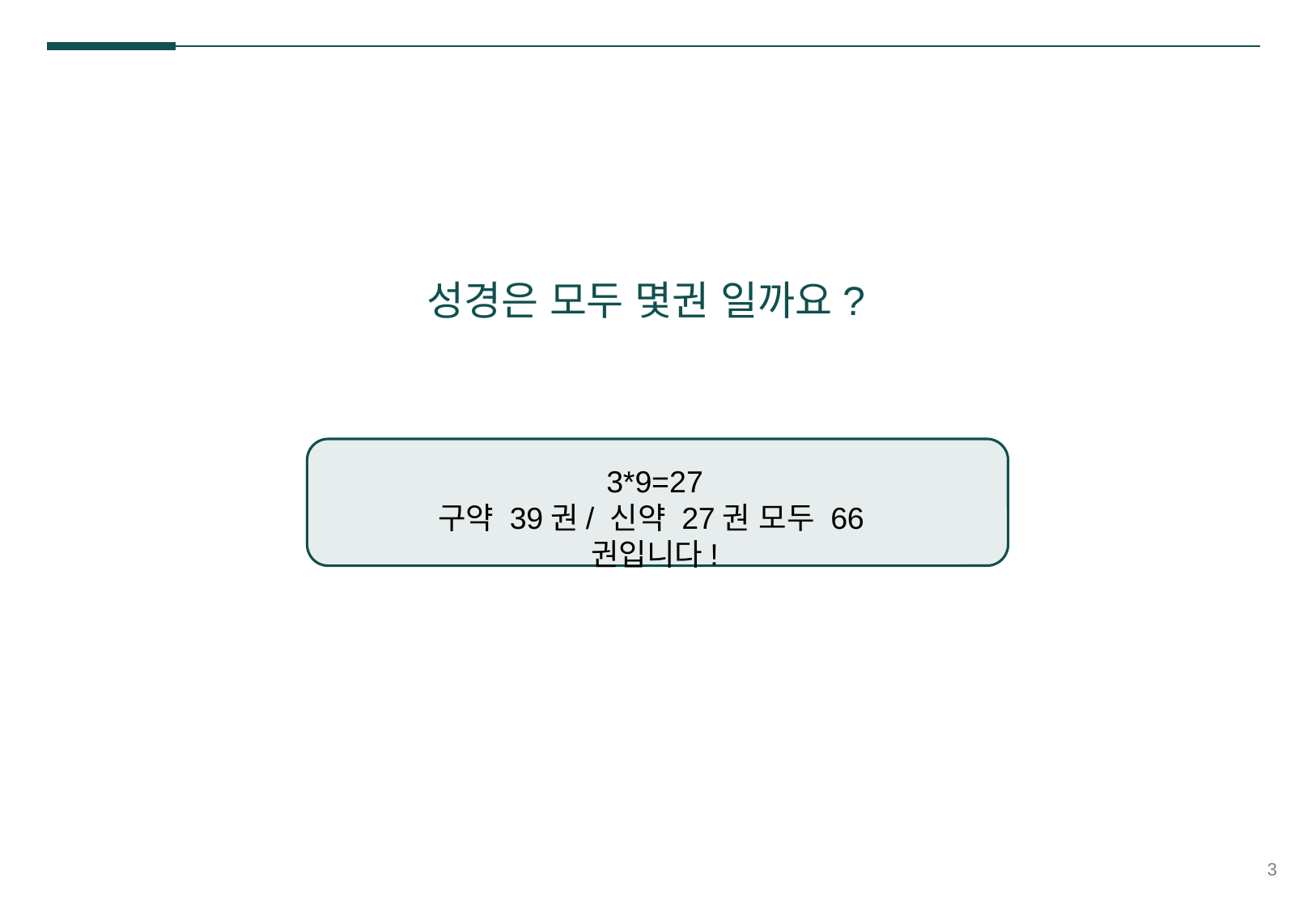

성경은 모두 몇권 일까요?

3*9=27
구약 39권/ 신약 27권 모두 66권입니다!

3